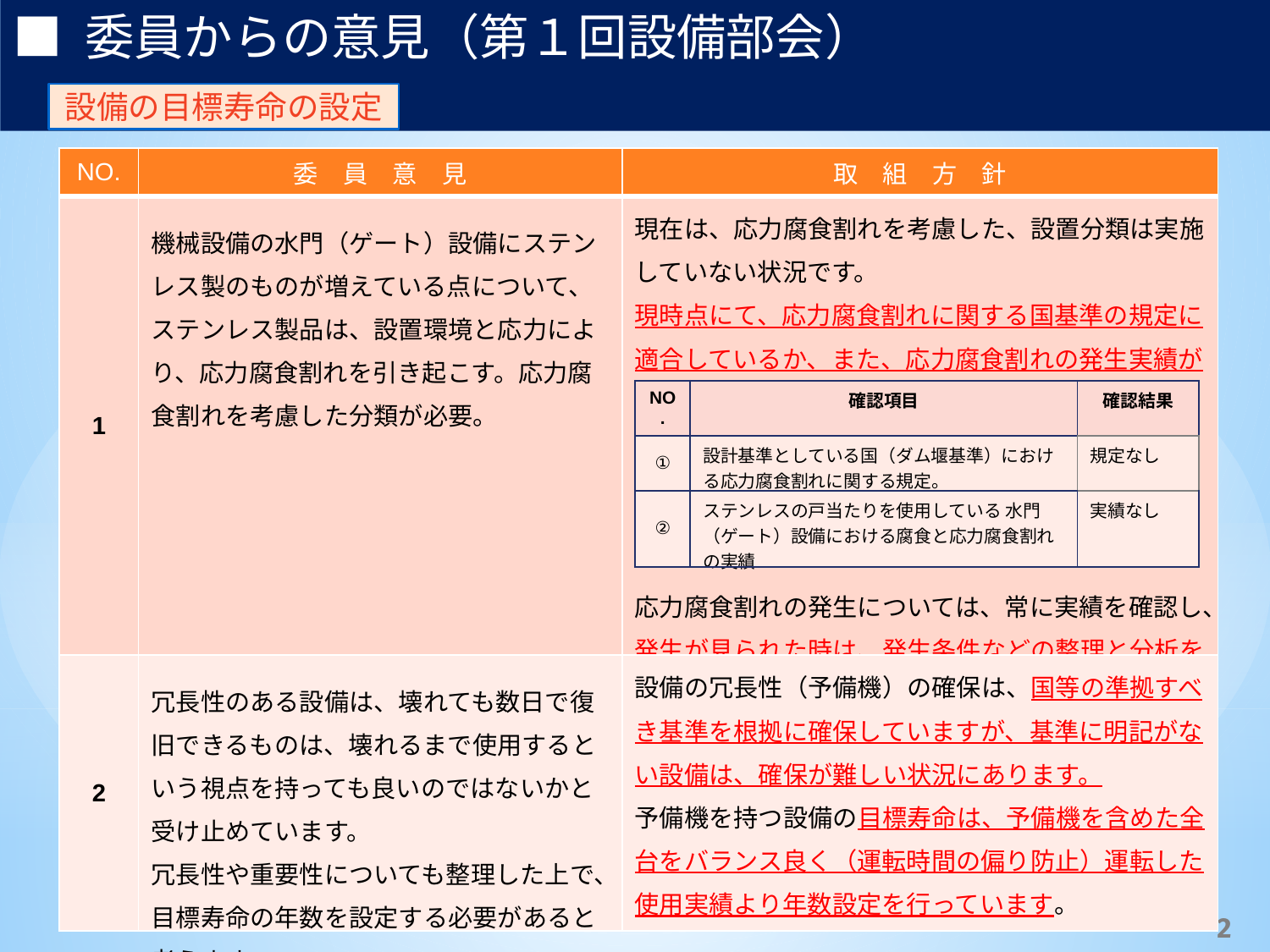

■ 委員からの意見（第１回設備部会）　　　　　　　　資料２－①
設備の目標寿命の設定
| NO. | 委　員　意　見 | 取　組　方　針 |
| --- | --- | --- |
| 1 | 機械設備の水門（ゲート）設備にステンレス製のものが増えている点について、ステンレス製品は、設置環境と応力により、応力腐食割れを引き起こす。応力腐食割れを考慮した分類が必要。 | 現在は、応力腐食割れを考慮した、設置分類は実施していない状況です。 現時点にて、応力腐食割れに関する国基準の規定に適合しているか、また、応力腐食割れの発生実績がないかを確認しました。 　　　 応力腐食割れの発生については、常に実績を確認し、発生が見られた時は、発生条件などの整理と分析を行い、発生条件に応じた分類を行うように努めます。 |
| 2 | 冗長性のある設備は、壊れても数日で復旧できるものは、壊れるまで使用するという視点を持っても良いのではないかと受け止めています。 冗長性や重要性についても整理した上で、目標寿命の年数を設定する必要があると考えます。 | 設備の冗長性（予備機）の確保は、国等の準拠すべき基準を根拠に確保していますが、基準に明記がない設備は、確保が難しい状況にあります。 予備機を持つ設備の目標寿命は、予備機を含めた全台をバランス良く（運転時間の偏り防止）運転した使用実績より年数設定を行っています。 |
| NO. | 確認項目 | 確認結果 |
| --- | --- | --- |
| ① | 設計基準としている国（ダム堰基準）における応力腐食割れに関する規定。 | 規定なし |
| ② | ステンレスの戸当たりを使用している 水門（ゲート）設備における腐食と応力腐食割れの実績 | 実績なし |
2